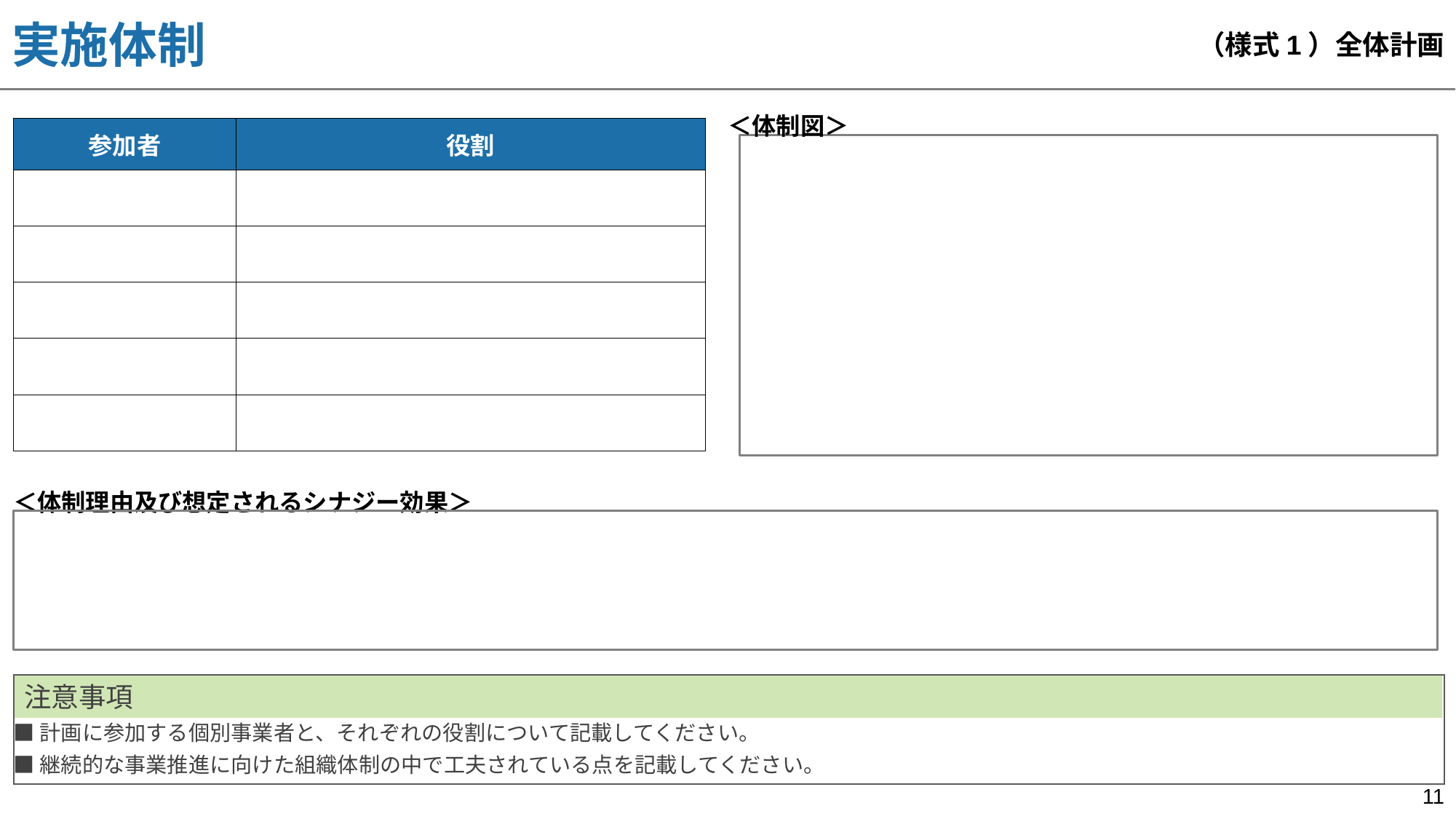

実施体制
（様式1）全体計画
＜体制図＞
| 参加者 | 役割 |
| --- | --- |
|  |  |
|  |  |
|  |  |
|  |  |
|  |  |

＜体制理由及び想定されるシナジー効果＞

注意事項
■計画に参加する個別事業者と、それぞれの役割について記載してください。
■継続的な事業推進に向けた組織体制の中で工夫されている点を記載してください。
11